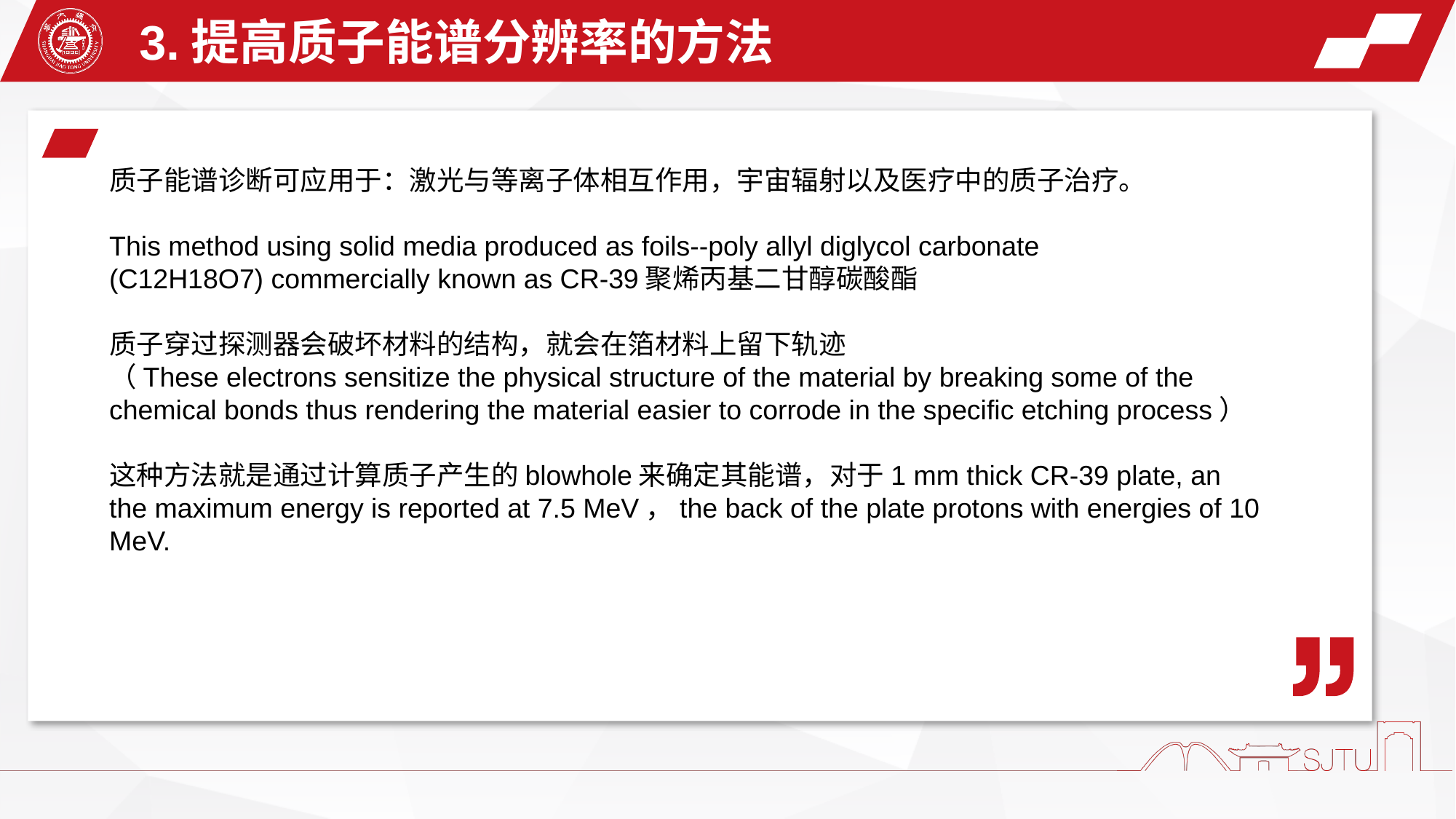

3.提高质子能谱分辨率的方法

质子能谱诊断可应用于：激光与等离子体相互作用，宇宙辐射以及医疗中的质子治疗。

This method using solid media produced as foils--poly allyl diglycol carbonate
(C12H18O7) commercially known as CR-39聚烯丙基二甘醇碳酸酯

质子穿过探测器会破坏材料的结构，就会在箔材料上留下轨迹
（These electrons sensitize the physical structure of the material by breaking some of the chemical bonds thus rendering the material easier to corrode in the specific etching process）

这种方法就是通过计算质子产生的blowhole来确定其能谱，对于1 mm thick CR-39 plate, an the maximum energy is reported at 7.5 MeV，the back of the plate protons with energies of 10 MeV.